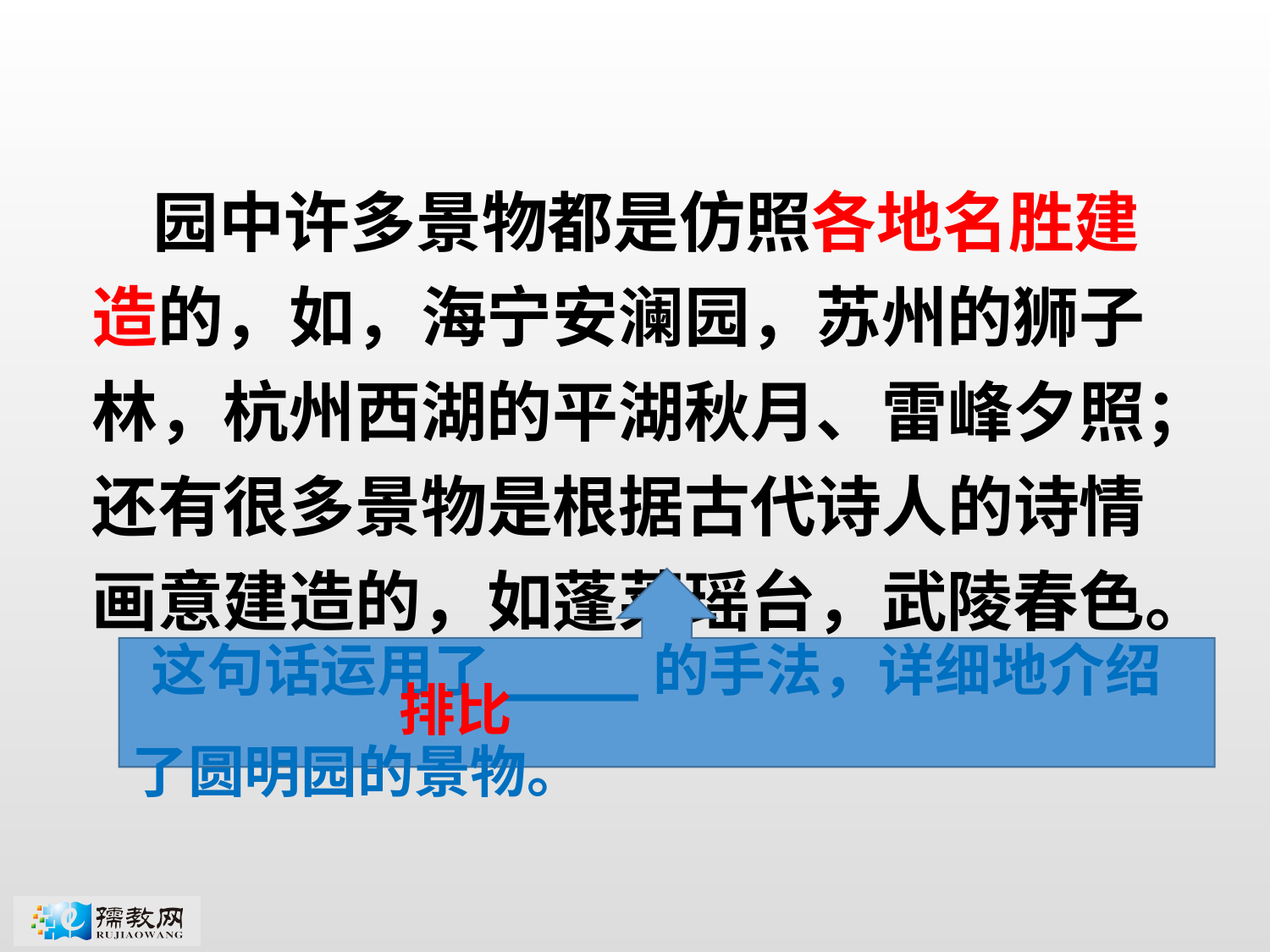

园中许多景物都是仿照各地名胜建造的，如，海宁安澜园，苏州的狮子林，杭州西湖的平湖秋月、雷峰夕照；还有很多景物是根据古代诗人的诗情画意建造的，如蓬莱瑶台，武陵春色。
 这句话运用了____的手法，详细地介绍了圆明园的景物。
排比